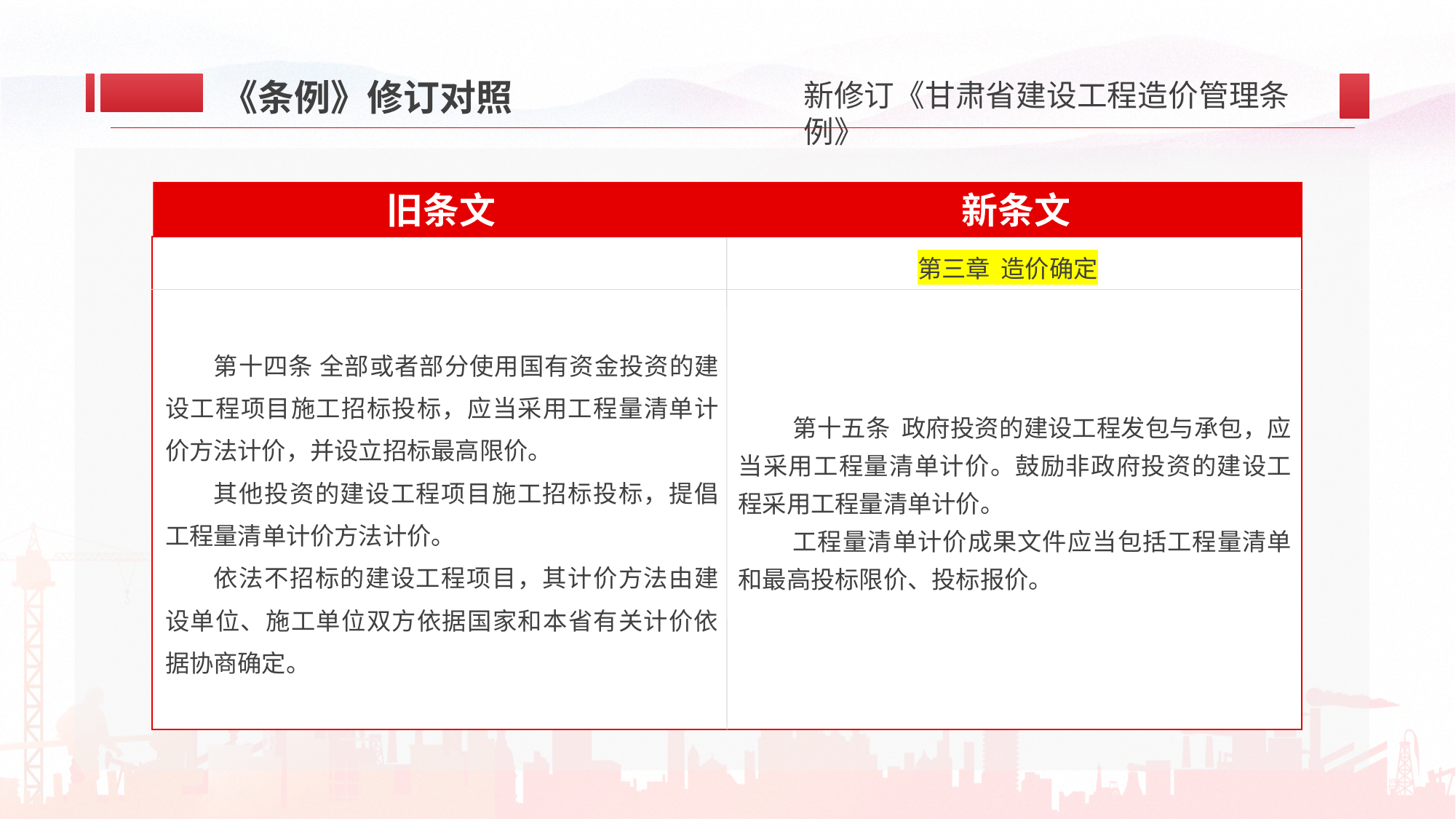

《条例》修订对照
新条文
旧条文

第十五条  政府投资的建设工程发包与承包，应当采用工程量清单计价。鼓励非政府投资的建设工程采用工程量清单计价。
工程量清单计价成果文件应当包括工程量清单和最高投标限价、投标报价。
第三章  造价确定
第十四条 全部或者部分使用国有资金投资的建设工程项目施工招标投标，应当采用工程量清单计价方法计价，并设立招标最高限价。
其他投资的建设工程项目施工招标投标，提倡工程量清单计价方法计价。
依法不招标的建设工程项目，其计价方法由建设单位、施工单位双方依据国家和本省有关计价依据协商确定。